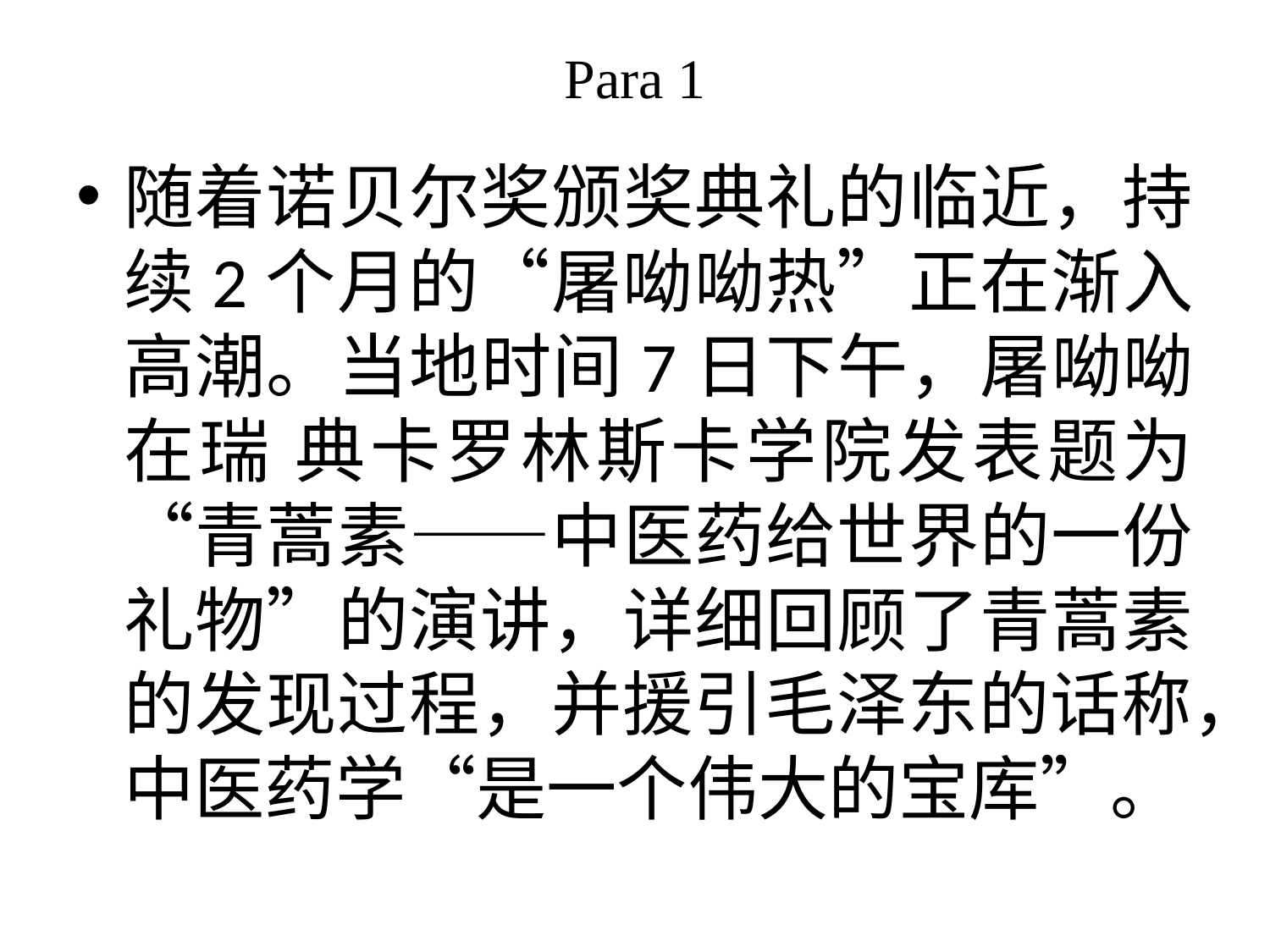

# Para 1
随着诺贝尔奖颁奖典礼的临近，持续2个月的“屠呦呦热”正在渐入高潮。当地时间7日下午，屠呦呦在瑞 典卡罗林斯卡学院发表题为“青蒿素——中医药给世界的一份礼物”的演讲，详细回顾了青蒿素的发现过程，并援引毛泽东的话称，中医药学“是一个伟大的宝库”。